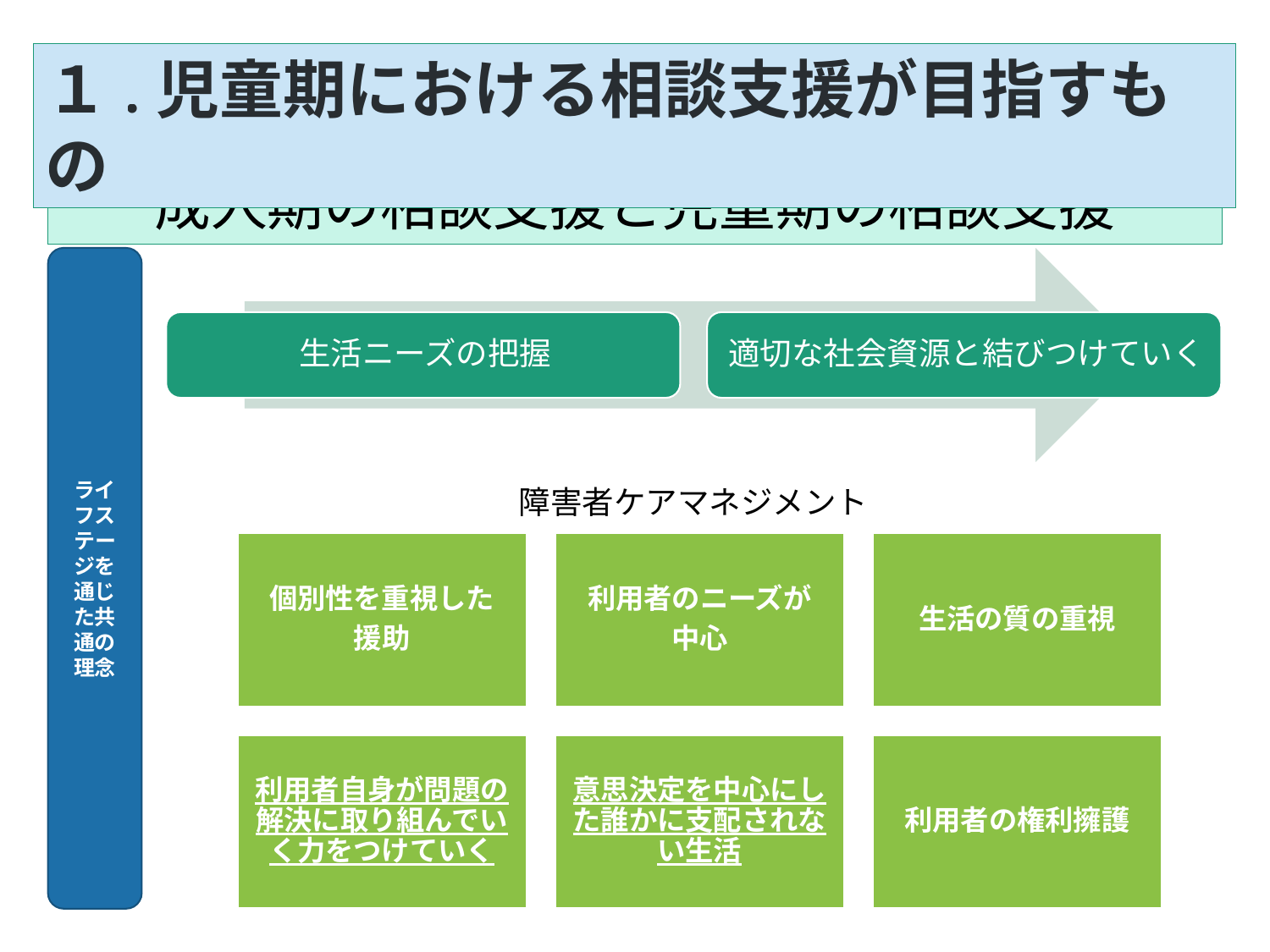

１.児童期における相談支援が目指すもの
# 成人期の相談支援と児童期の相談支援
ライフステージを通じた共通の理念
生活ニーズの把握
適切な社会資源と結びつけていく
障害者ケアマネジメント
個別性を重視した
援助
利用者のニーズが
中心
生活の質の重視
利用者自身が問題の解決に取り組んでいく力をつけていく
意思決定を中心にした誰かに支配されない生活
利用者の権利擁護